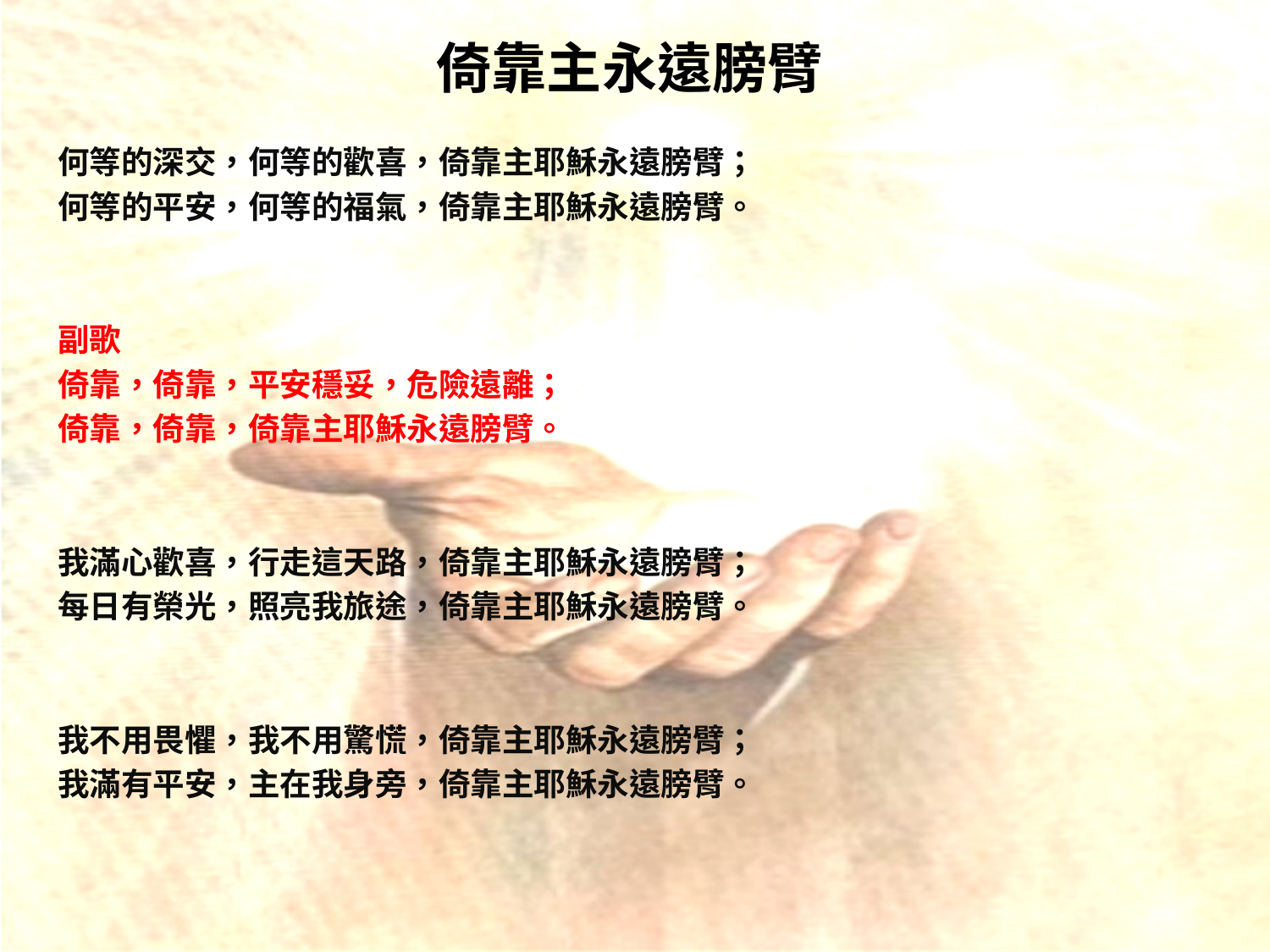

# 倚靠主永遠膀臂
何等的深交，何等的歡喜，倚靠主耶穌永遠膀臂；
何等的平安，何等的福氣，倚靠主耶穌永遠膀臂。

副歌
倚靠，倚靠，平安穩妥，危險遠離；
倚靠，倚靠，倚靠主耶穌永遠膀臂。

我滿心歡喜，行走這天路，倚靠主耶穌永遠膀臂；
每日有榮光，照亮我旅途，倚靠主耶穌永遠膀臂。

我不用畏懼，我不用驚慌，倚靠主耶穌永遠膀臂；
我滿有平安，主在我身旁，倚靠主耶穌永遠膀臂。